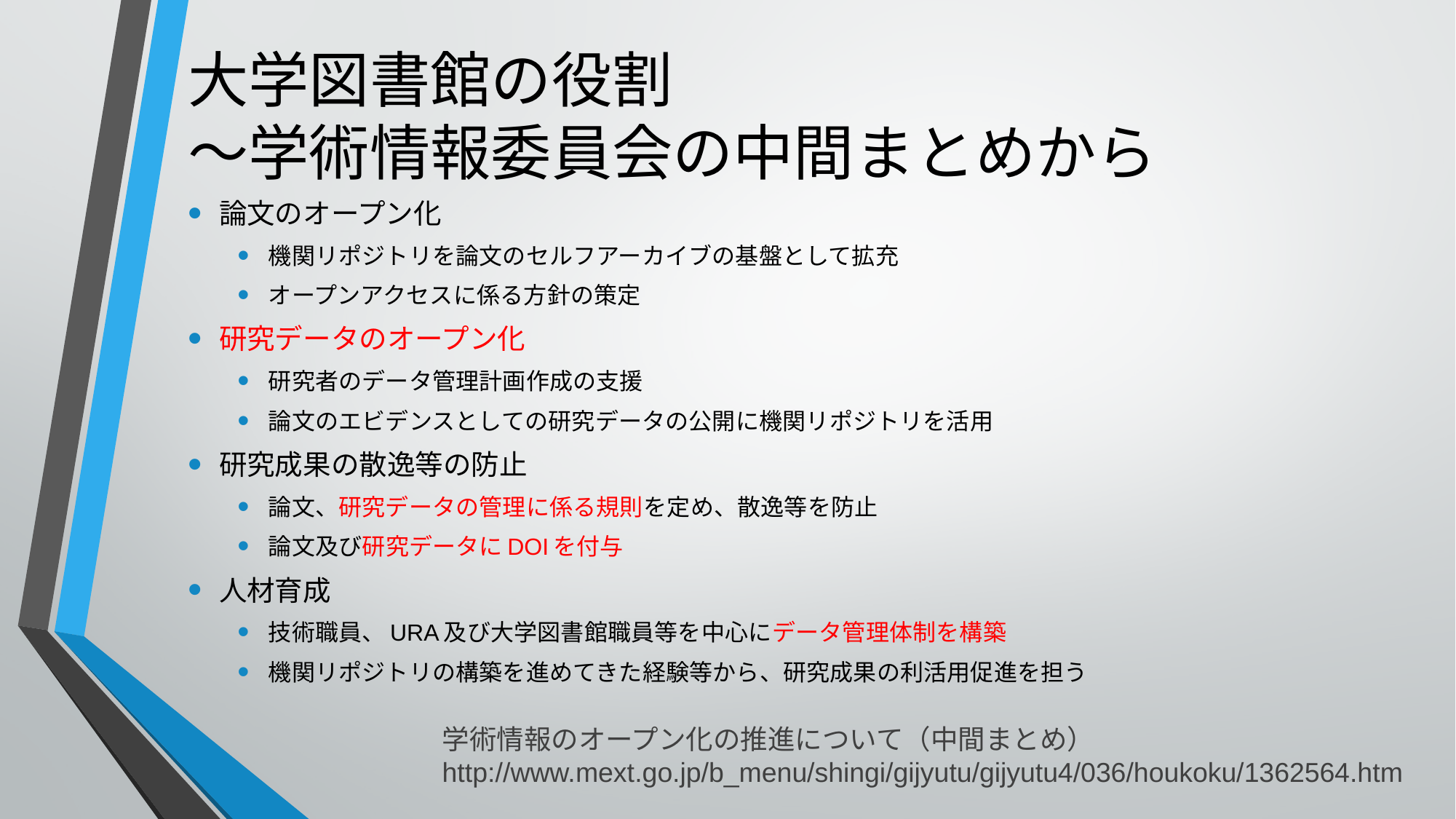

# 大学図書館の役割 ～学術情報委員会の中間まとめから
論文のオープン化
機関リポジトリを論文のセルフアーカイブの基盤として拡充
オープンアクセスに係る方針の策定
研究データのオープン化
研究者のデータ管理計画作成の支援
論文のエビデンスとしての研究データの公開に機関リポジトリを活用
研究成果の散逸等の防止
論文、研究データの管理に係る規則を定め、散逸等を防止
論文及び研究データにDOIを付与
人材育成
技術職員、URA及び大学図書館職員等を中心にデータ管理体制を構築
機関リポジトリの構築を進めてきた経験等から、研究成果の利活用促進を担う
学術情報のオープン化の推進について（中間まとめ）
http://www.mext.go.jp/b_menu/shingi/gijyutu/gijyutu4/036/houkoku/1362564.htm